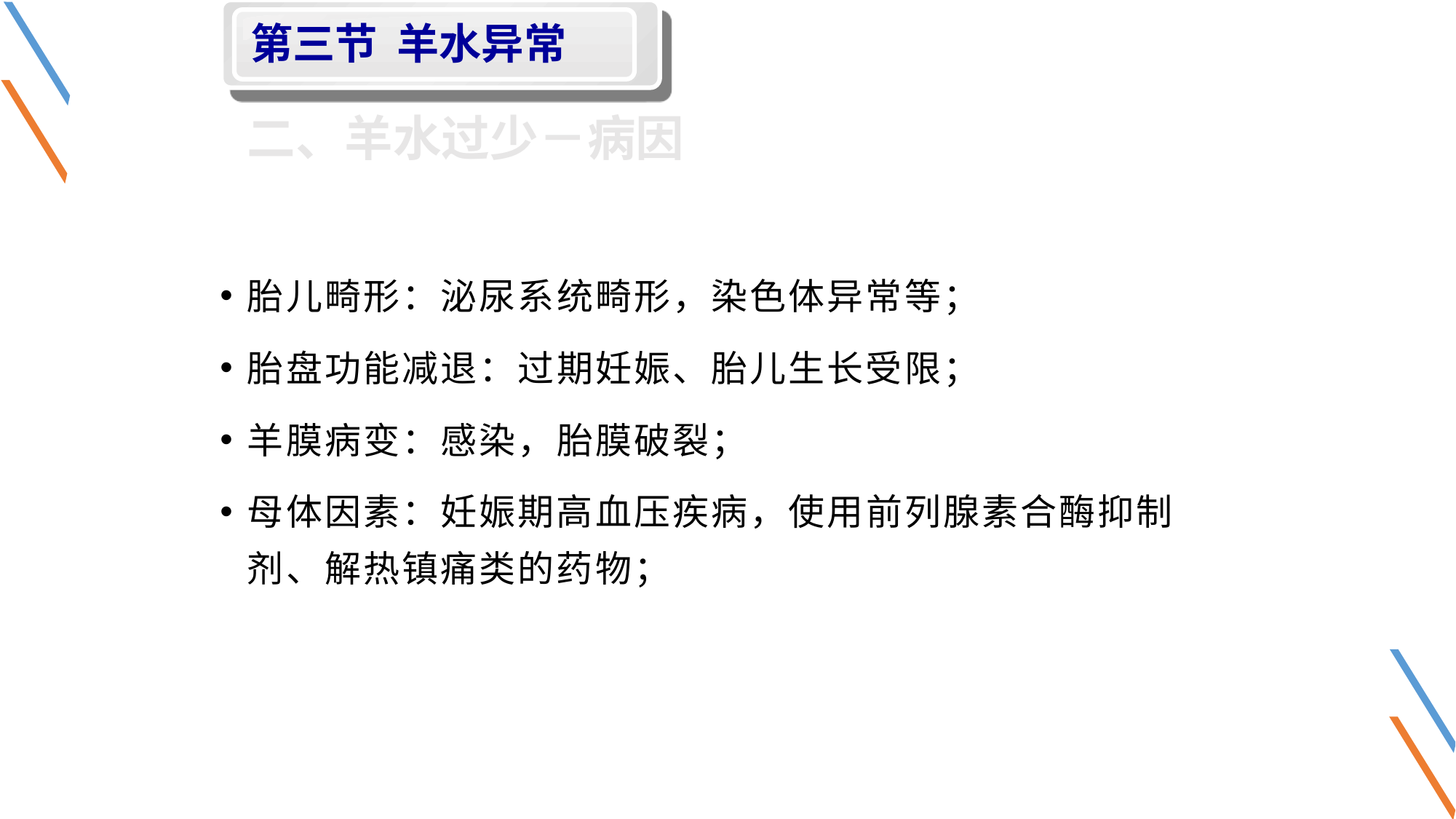

第三节  羊水异常

二、羊水过少－病因
胎儿畸形：泌尿系统畸形，染色体异常等；
胎盘功能减退：过期妊娠、胎儿生长受限；
羊膜病变：感染，胎膜破裂；
母体因素：妊娠期高血压疾病，使用前列腺素合酶抑制剂、解热镇痛类的药物；